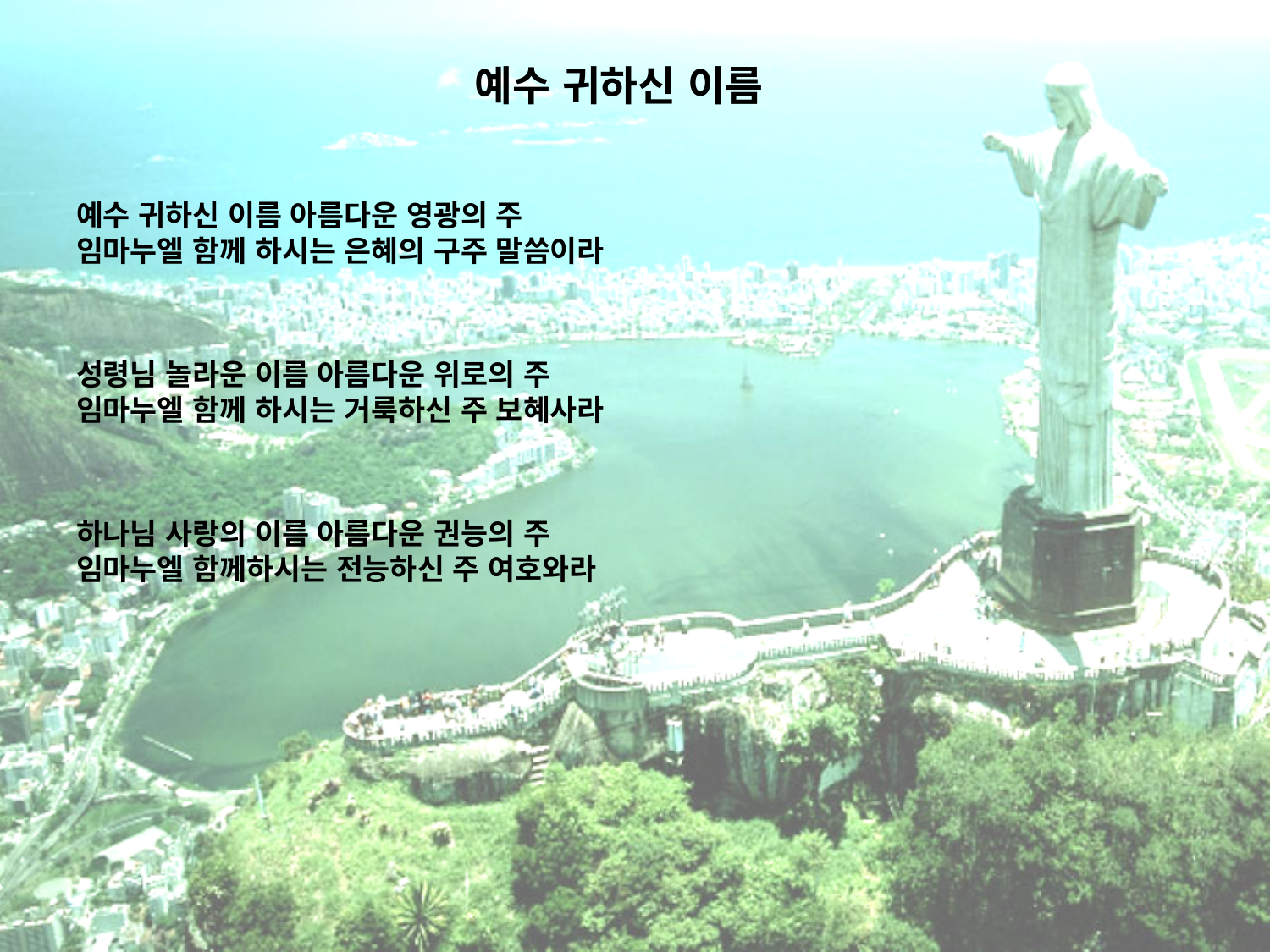

# 예수 귀하신 이름
예수 귀하신 이름 아름다운 영광의 주              임마누엘 함께 하시는 은혜의 구주 말씀이라

성령님 놀라운 이름 아름다운 위로의 주        임마누엘 함께 하시는 거룩하신 주 보혜사라

하나님 사랑의 이름 아름다운 권능의 주      임마누엘 함께하시는 전능하신 주 여호와라